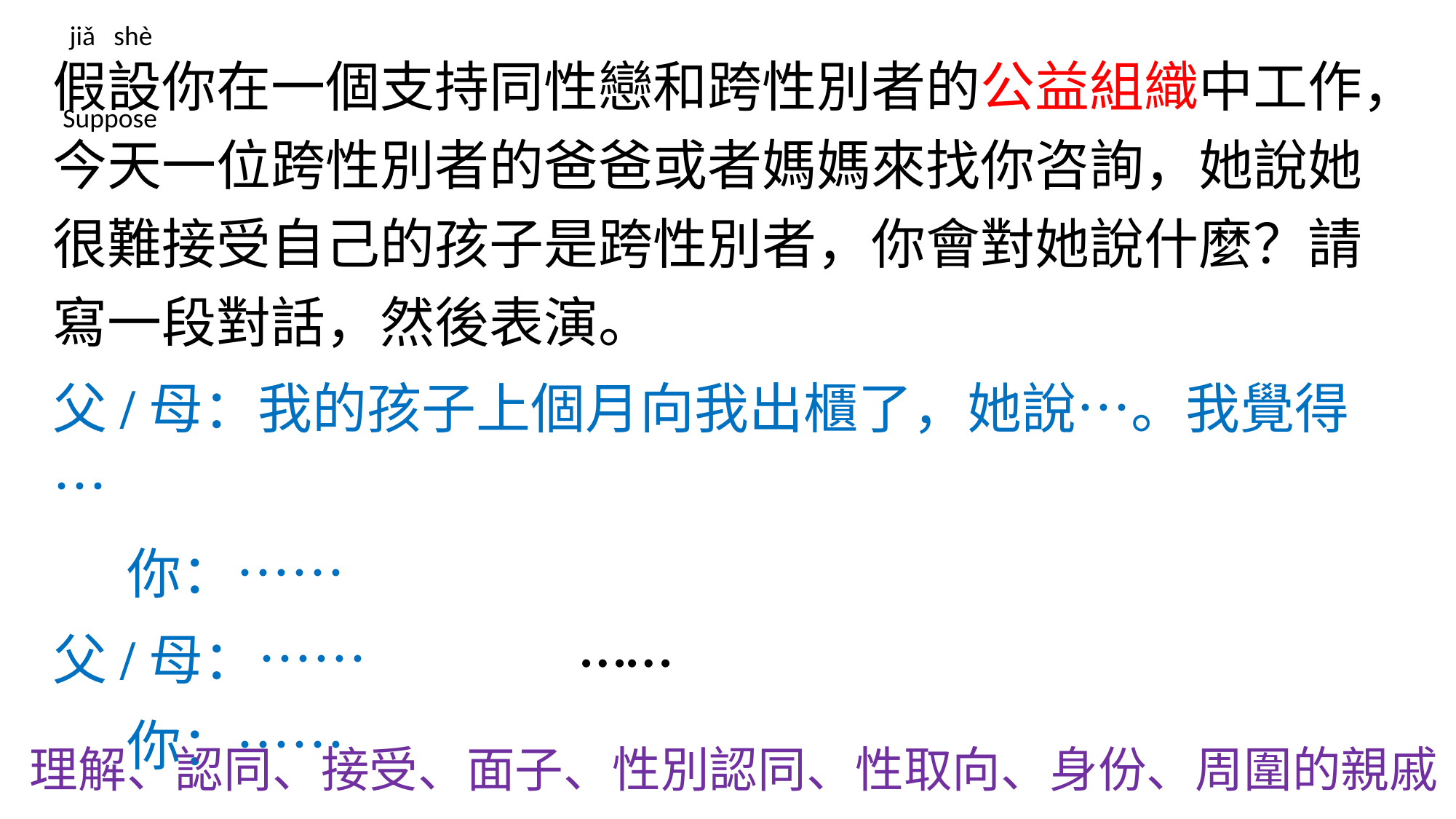

jiǎ   shè
假設你在一個支持同性戀和跨性別者的公益組織中工作，今天一位跨性別者的爸爸或者媽媽來找你咨詢，她說她很難接受自己的孩子是跨性別者，你會對她說什麼？請寫一段對話，然後表演。
父/母：我的孩子上個月向我出櫃了，她說…。我覺得…
     你：……
父/母：……
     你：……

Suppose
……
理解、認同、接受、面子、性別認同、性取向、身份、周圍的親戚